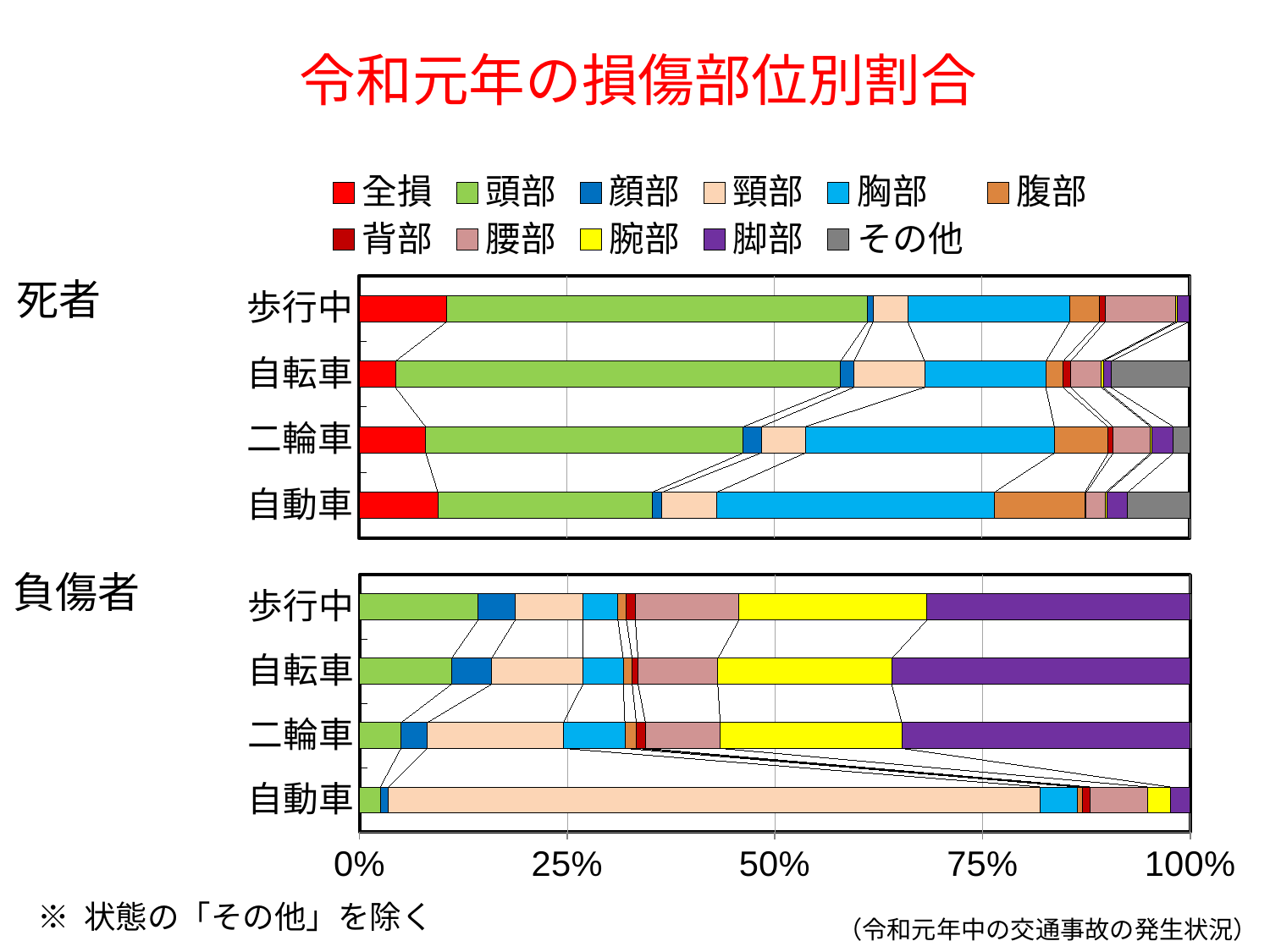

# 令和元年の損傷部位別割合

### Chart

| Category | 全損 | 頭部 | 顔部 | 頸部 | 胸部 | 腹部 | 背部 | 腰部 | 腕部 | 脚部 | その他 |
|---|---|---|---|---|---|---|---|---|---|---|---|
| 自動車 | 103.0 | 279.0 | 13.0 | 71.0 | 362.0 | 118.0 | 2.0 | 25.0 | 2.0 | 27.0 | 81.0 |
| 二輪車 | 41.0 | 195.0 | 11.0 | 27.0 | 153.0 | 33.0 | 3.0 | 23.0 | 1.0 | 13.0 | 10.0 |
| 自転車 | 19.0 | 232.0 | 7.0 | 37.0 | 63.0 | 9.0 | 4.0 | 16.0 | 1.0 | 4.0 | 41.0 |
| 歩行中 | 124.0 | 596.0 | 8.0 | 49.0 | 229.0 | 42.0 | 8.0 | 100.0 | 3.0 | 16.0 | 1.0 |
死者
負傷者

### Chart

| Category | 全損 | 頭部 | 顔部 | 頸部 | 胸部 | 腹部 | 背部 | 腰部 | 腕部 | 脚部 | その他 |
|---|---|---|---|---|---|---|---|---|---|---|---|
| 自動車 | 0.0 | 7190.0 | 2918.0 | 226791.0 | 12693.0 | 1910.0 | 2590.0 | 19969.0 | 7944.0 | 6966.0 | 16.0 |
| 二輪車 | 0.0 | 2401.0 | 1518.0 | 7919.0 | 3601.0 | 663.0 | 539.0 | 4344.0 | 10572.0 | 16765.0 | 4.0 |
| 自転車 | 0.0 | 8678.0 | 3793.0 | 8644.0 | 3823.0 | 847.0 | 552.0 | 7537.0 | 16443.0 | 28228.0 | 4.0 |
| 歩行中 | 0.0 | 6456.0 | 2020.0 | 3704.0 | 1889.0 | 464.0 | 488.0 | 5643.0 | 10239.0 | 14332.0 | 4.0 |
※ 状態の「その他」を除く
（令和元年中の交通事故の発生状況）